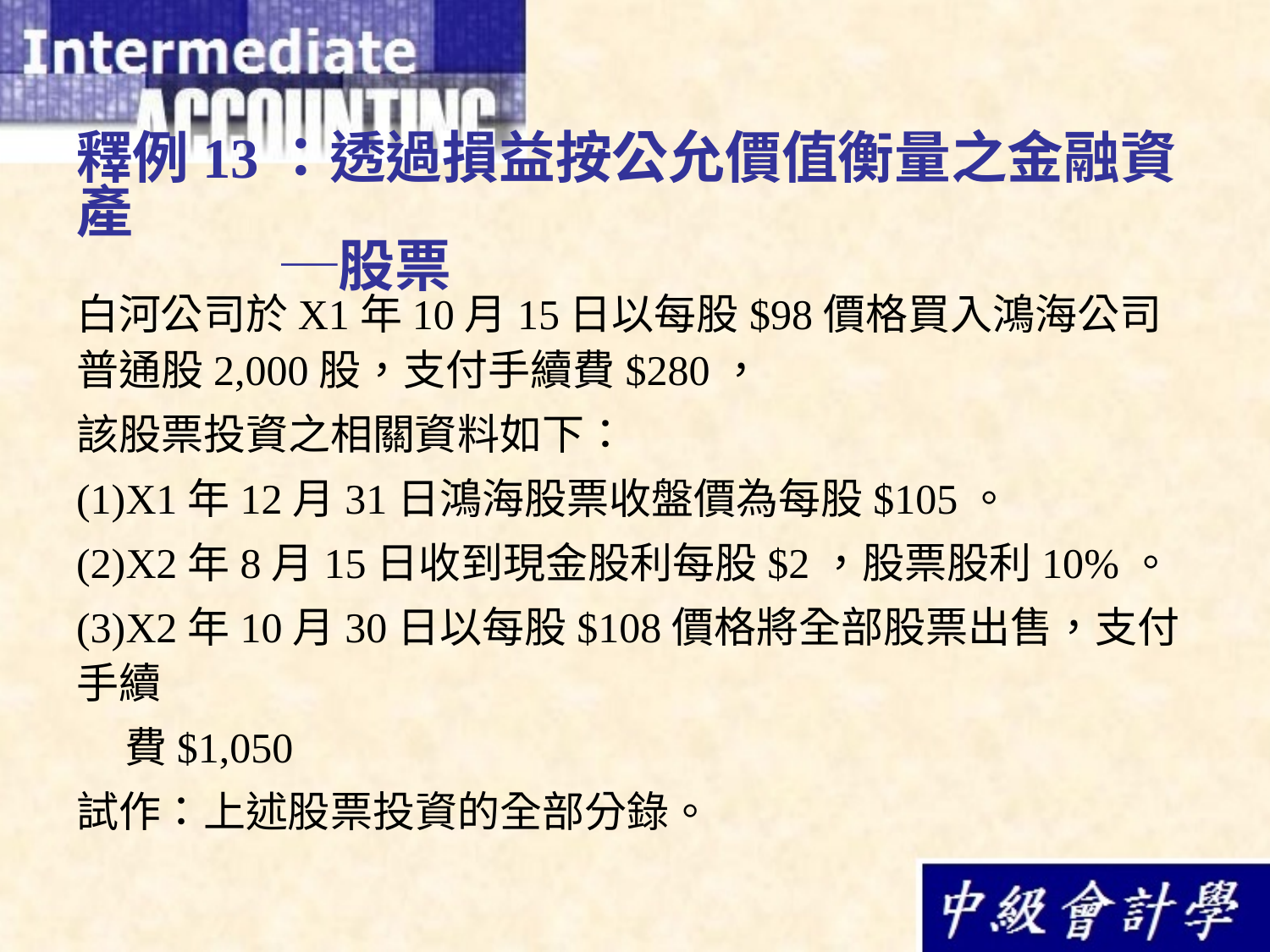

# 釋例13：透過損益按公允價值衡量之金融資產 ─股票
白河公司於X1年10月15日以每股$98價格買入鴻海公司普通股2,000股，支付手續費$280，
該股票投資之相關資料如下：
(1)X1年12月31日鴻海股票收盤價為每股$105。
(2)X2年8月15日收到現金股利每股$2，股票股利10%。
(3)X2年10月30日以每股$108價格將全部股票出售，支付手續
    費$1,050
試作：上述股票投資的全部分錄。